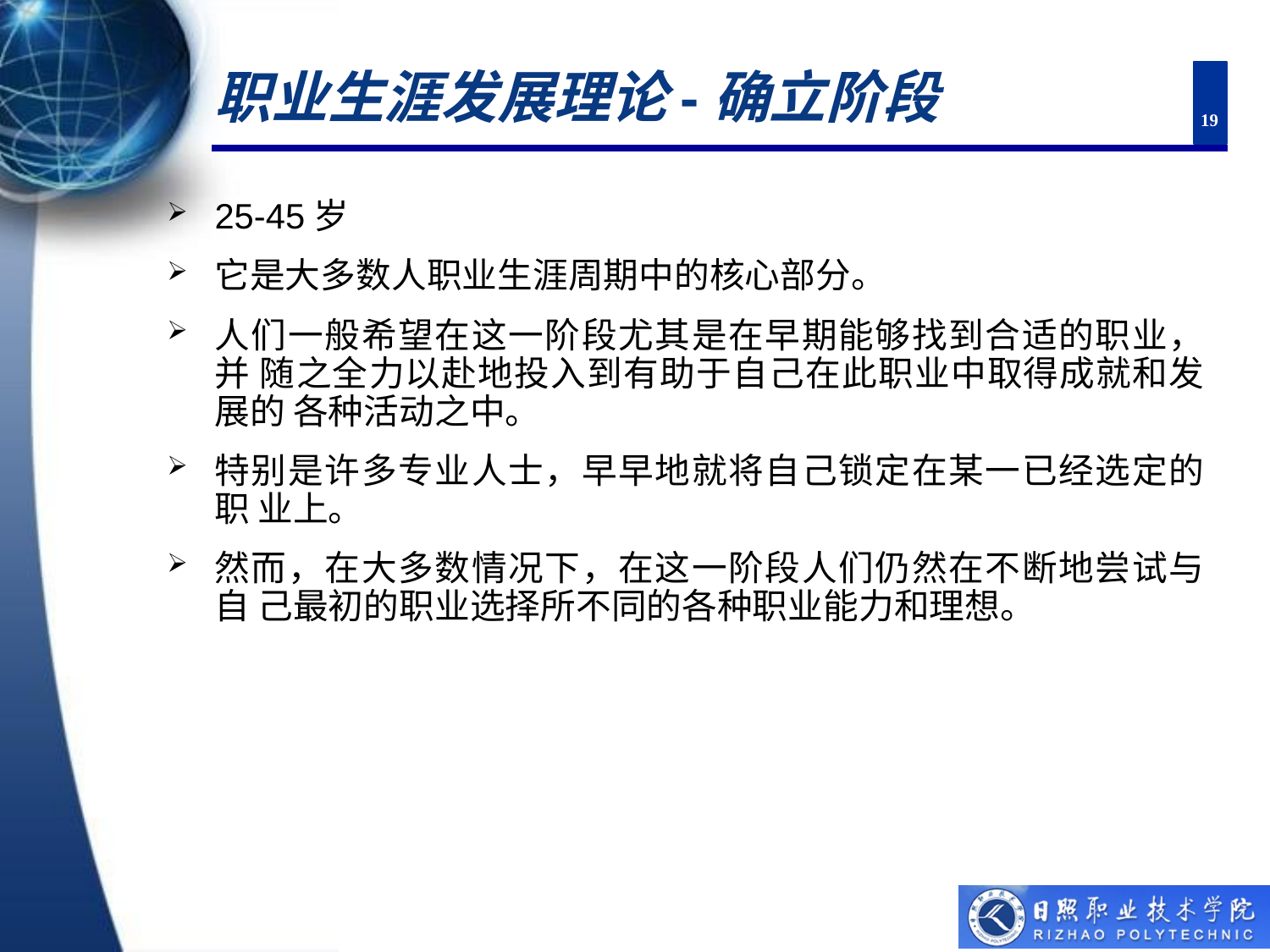

# 职业生涯发展理论-确立阶段
19
25-45岁
它是大多数人职业生涯周期中的核心部分。
人们一般希望在这一阶段尤其是在早期能够找到合适的职业，并 随之全力以赴地投入到有助于自己在此职业中取得成就和发展的 各种活动之中。
特别是许多专业人士，早早地就将自己锁定在某一已经选定的职 业上。
然而，在大多数情况下，在这一阶段人们仍然在不断地尝试与自 己最初的职业选择所不同的各种职业能力和理想。